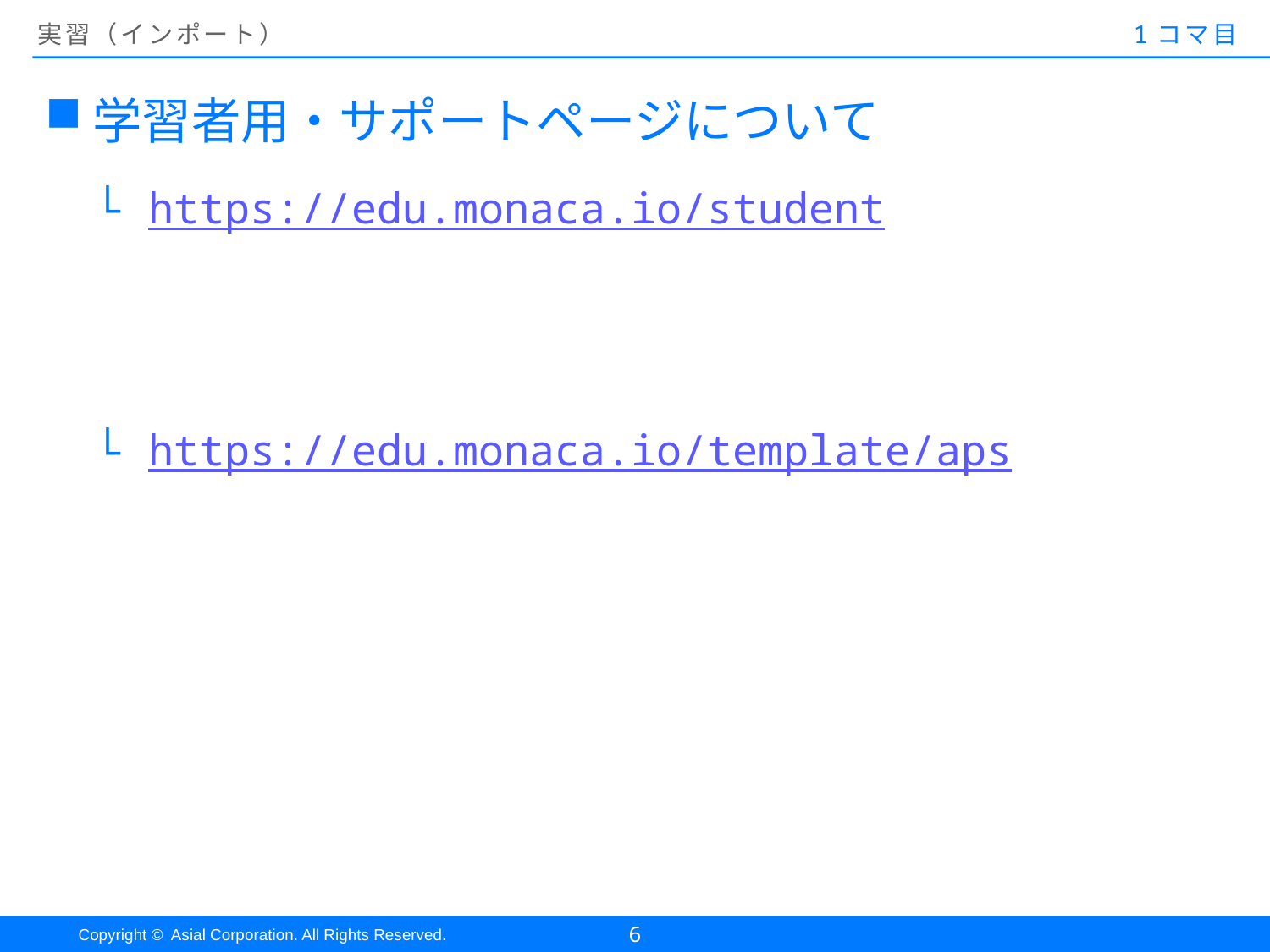

# 実習（インポート）
1コマ目
学習者用・サポートページについて
https://edu.monaca.io/student

https://edu.monaca.io/template/aps

6